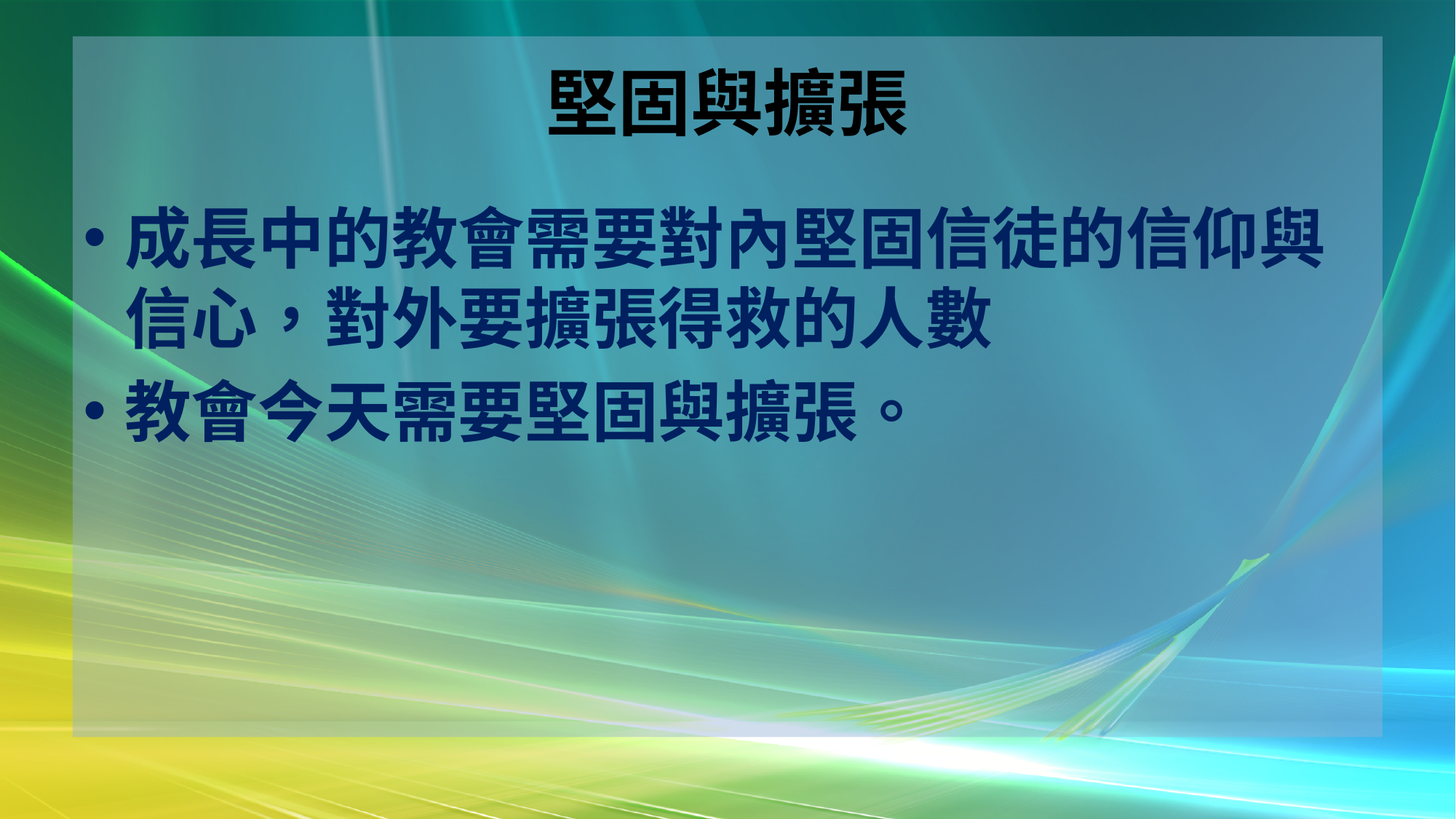

# 堅固與擴張
成長中的教會需要對內堅固信徒的信仰與信心，對外要擴張得救的人數
教會今天需要堅固與擴張。